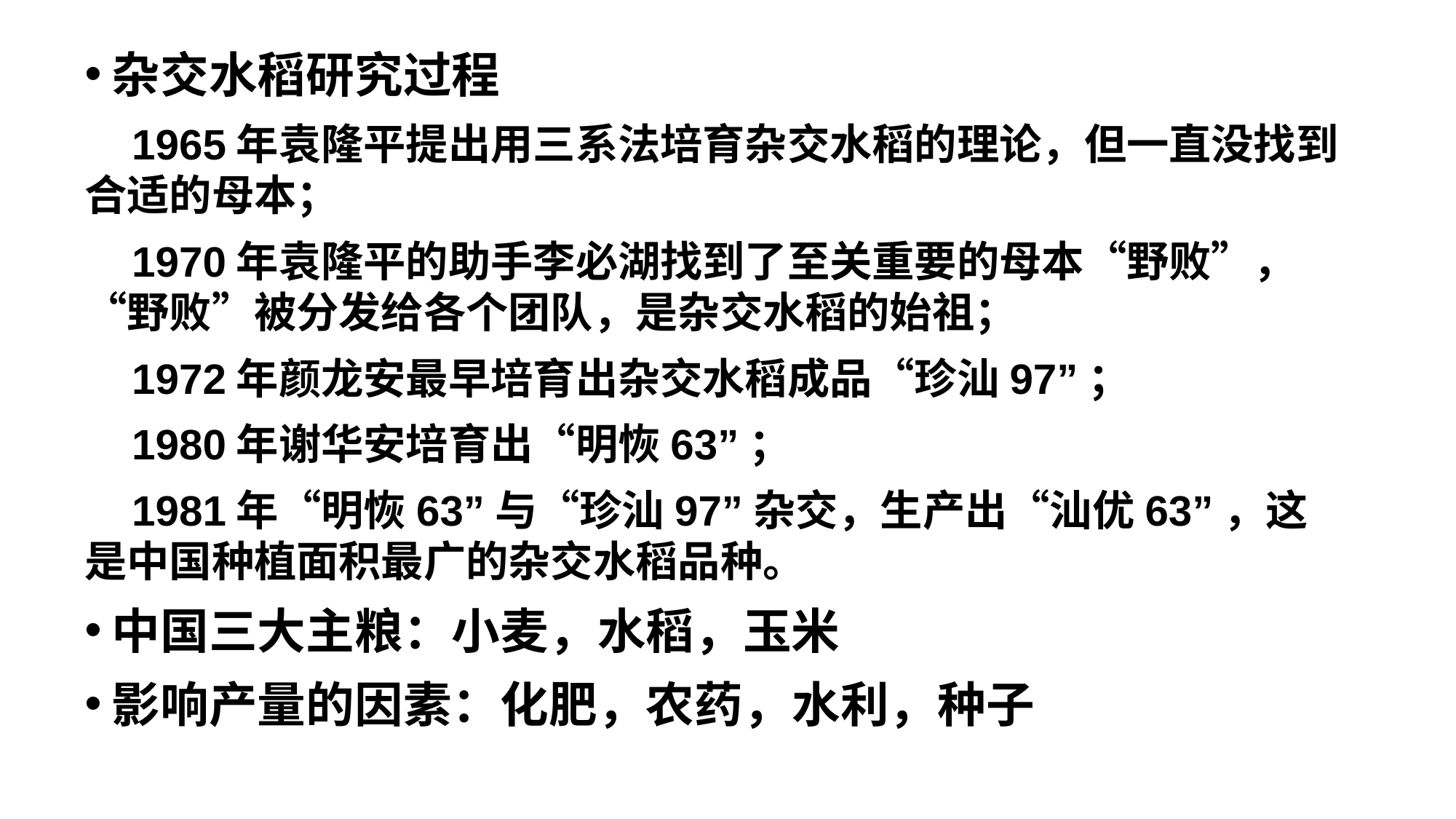

杂交水稻研究过程
    1965年袁隆平提出用三系法培育杂交水稻的理论，但一直没找到合适的母本；
    1970年袁隆平的助手李必湖找到了至关重要的母本“野败”，“野败”被分发给各个团队，是杂交水稻的始祖；
    1972年颜龙安最早培育出杂交水稻成品“珍汕97”；
    1980年谢华安培育出“明恢63”；
    1981年“明恢63”与“珍汕97”杂交，生产出“汕优63”，这是中国种植面积最广的杂交水稻品种。
中国三大主粮：小麦，水稻，玉米
影响产量的因素：化肥，农药，水利，种子